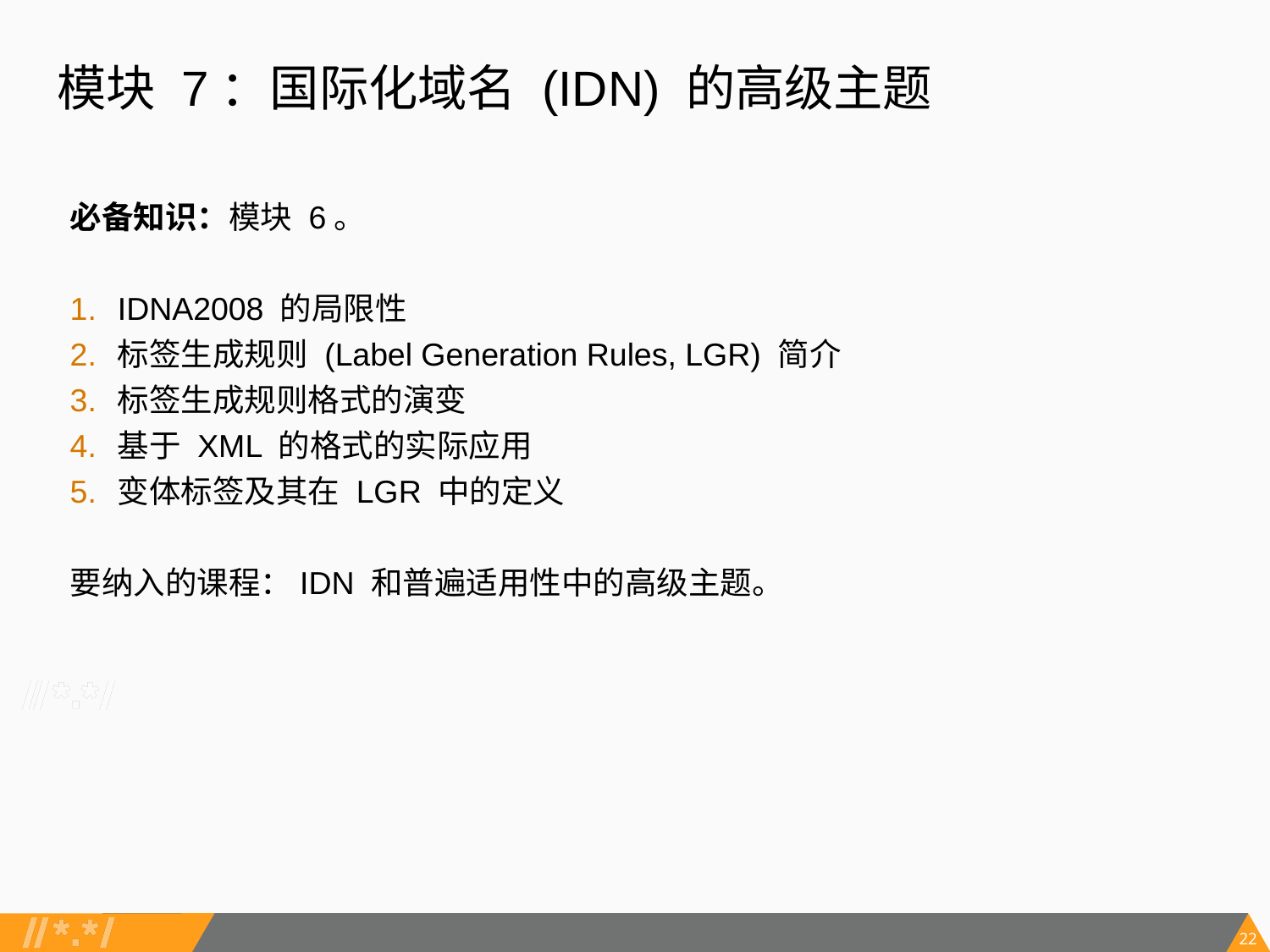

# 模块 7：国际化域名 (IDN) 的高级主题
必备知识：模块 6。

IDNA2008 的局限性
标签生成规则 (Label Generation Rules, LGR) 简介
标签生成规则格式的演变
基于 XML 的格式的实际应用
变体标签及其在 LGR 中的定义

要纳入的课程：IDN 和普遍适用性中的高级主题。